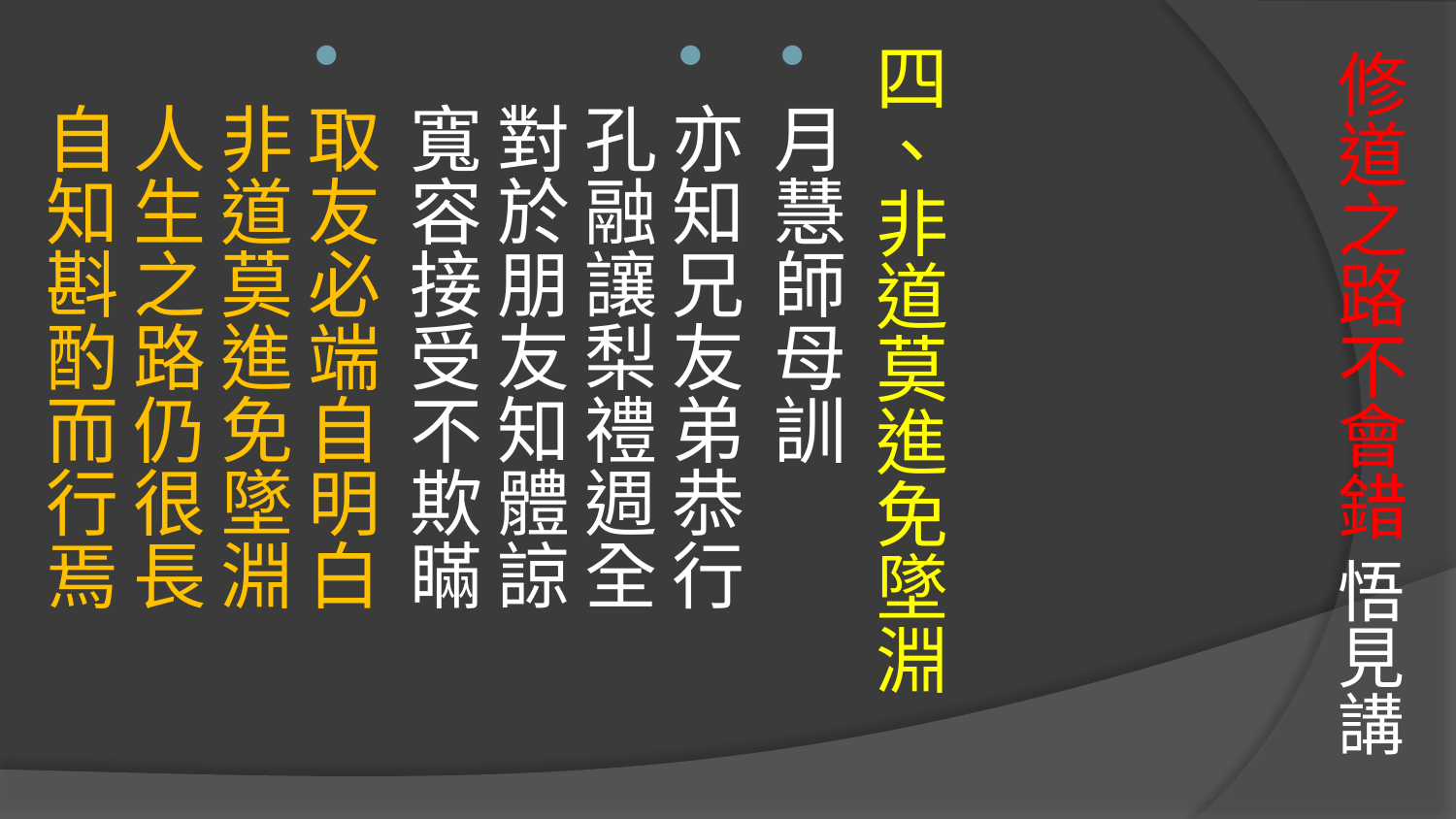

# 修道之路不會錯 悟見講
四、非道莫進免墜淵
月慧師母訓
亦知兄友弟恭行　　孔融讓梨禮週全
對於朋友知體諒　　寬容接受不欺瞞
取友必端自明白　　非道莫進免墜淵
人生之路仍很長　　自知斟酌而行焉